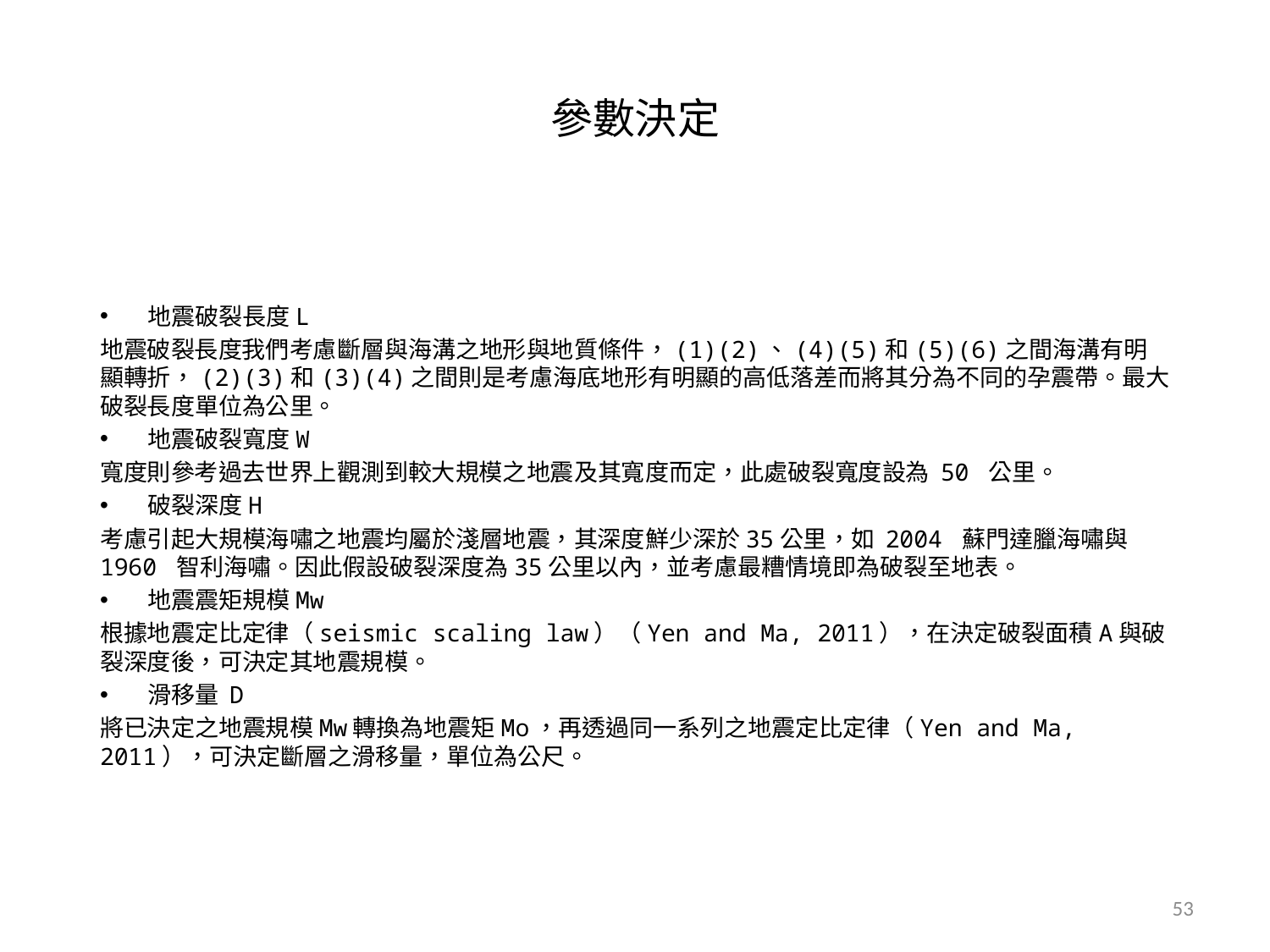

# 參數決定
地震破裂長度L
地震破裂長度我們考慮斷層與海溝之地形與地質條件，(1)(2)、(4)(5)和(5)(6)之間海溝有明顯轉折，(2)(3)和(3)(4)之間則是考慮海底地形有明顯的高低落差而將其分為不同的孕震帶。最大破裂長度單位為公里。
地震破裂寬度W
寬度則參考過去世界上觀測到較大規模之地震及其寬度而定，此處破裂寬度設為 50 公里。
破裂深度H
考慮引起大規模海嘯之地震均屬於淺層地震，其深度鮮少深於35公里，如 2004 蘇門達臘海嘯與 1960 智利海嘯。因此假設破裂深度為35公里以內，並考慮最糟情境即為破裂至地表。
地震震矩規模Mw
根據地震定比定律（seismic scaling law）（Yen and Ma, 2011），在決定破裂面積A與破裂深度後，可決定其地震規模。
滑移量 D
將已決定之地震規模Mw轉換為地震矩Mo，再透過同一系列之地震定比定律（Yen and Ma, 2011），可決定斷層之滑移量，單位為公尺。

53